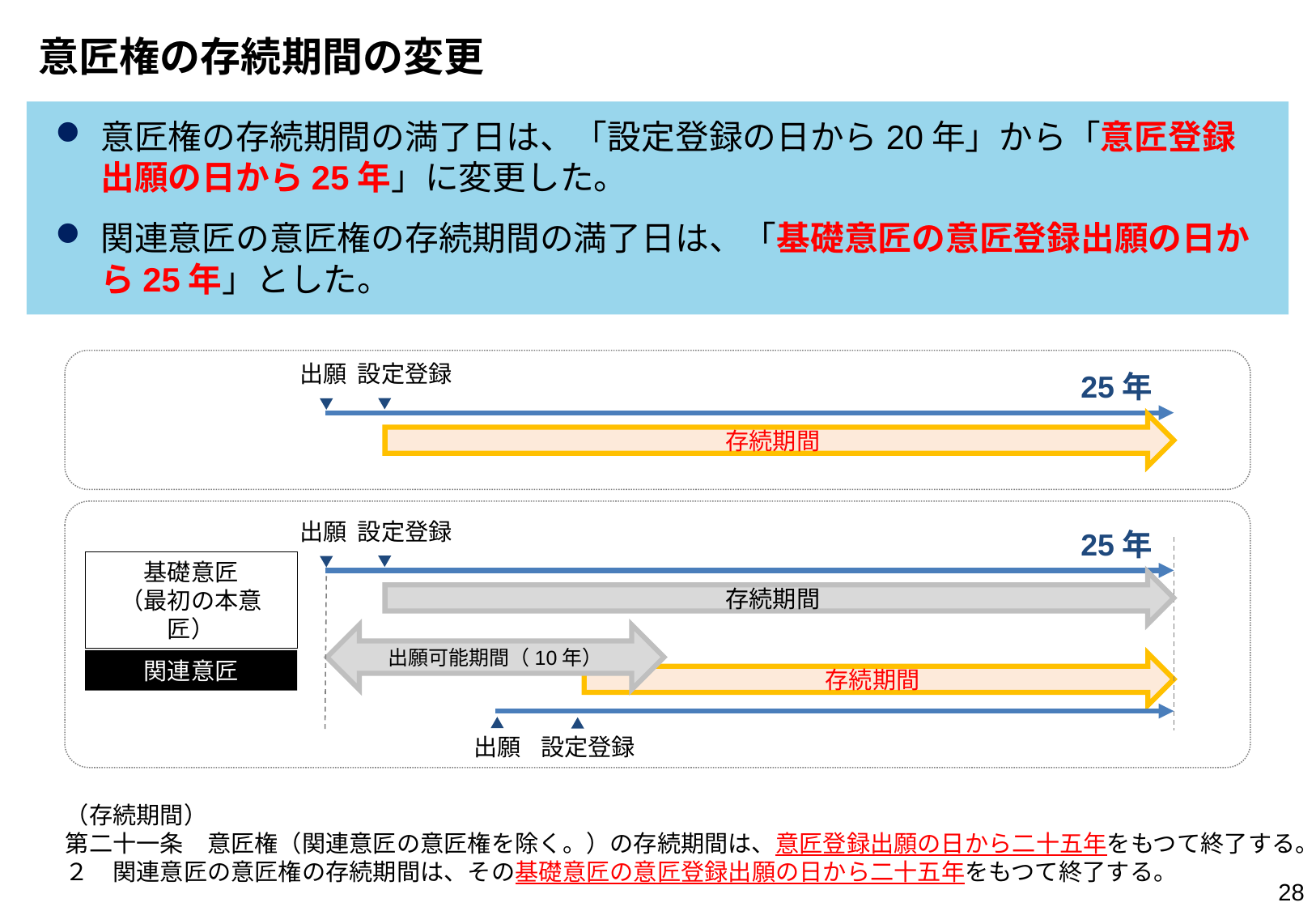

# 意匠権の存続期間の変更
意匠権の存続期間の満了日は、「設定登録の日から20年」から「意匠登録出願の日から25年」に変更した。
関連意匠の意匠権の存続期間の満了日は、「基礎意匠の意匠登録出願の日から25年」とした。

出願
設定登録
25年

存続期間

出願
設定登録
25年
基礎意匠
（最初の本意匠）

存続期間
出願可能期間（10年）
関連意匠
存続期間

出願
設定登録
（存続期間）
第二十一条　意匠権（関連意匠の意匠権を除く。）の存続期間は、意匠登録出願の日から二十五年をもつて終了する。
２　関連意匠の意匠権の存続期間は、その基礎意匠の意匠登録出願の日から二十五年をもつて終了する。
28